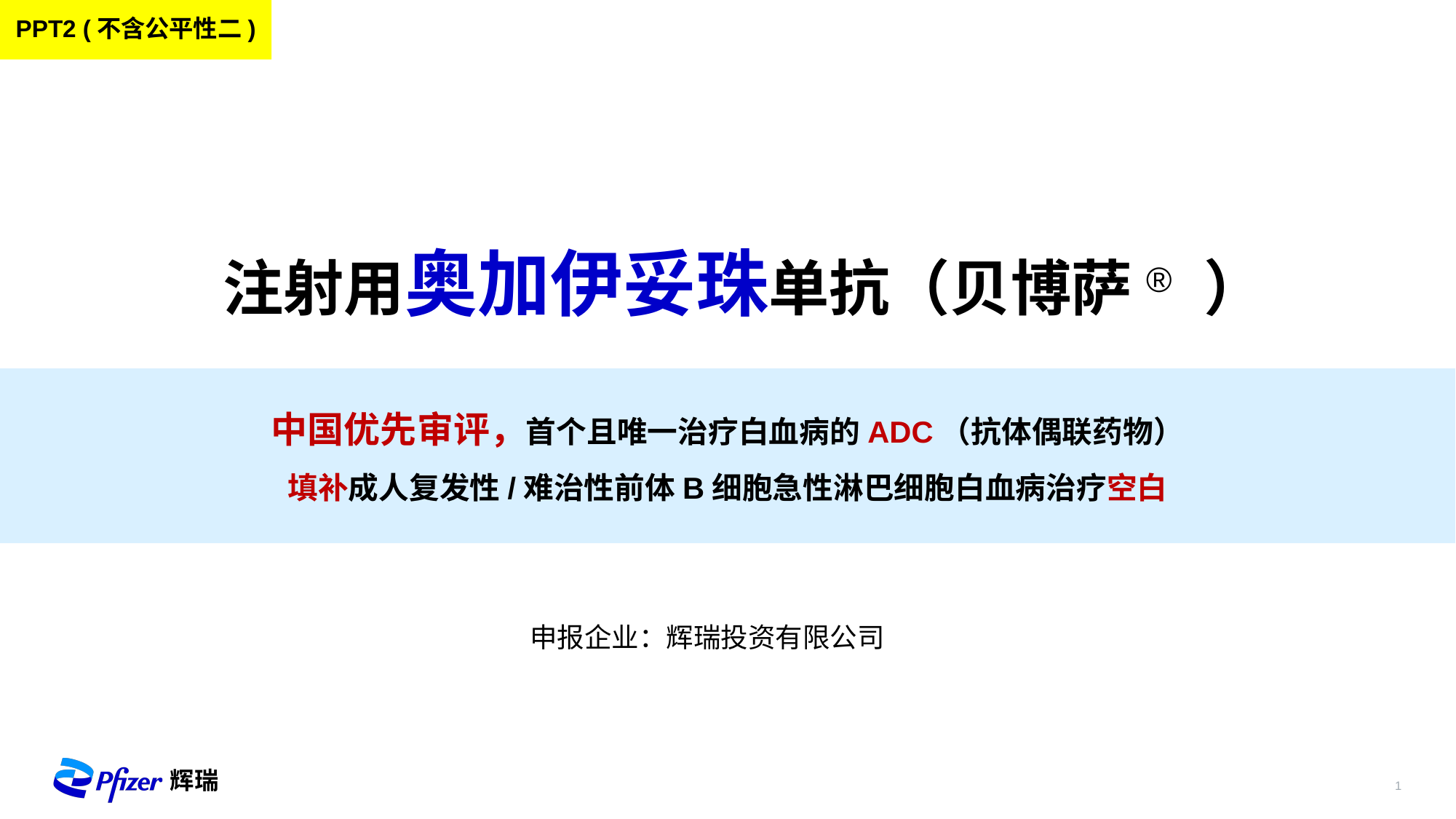

PPT2 (不含公平性二)
注射用奥加伊妥珠单抗（贝博萨® ）
中国优先审评，首个且唯一治疗白血病的ADC（抗体偶联药物）
填补成人复发性/难治性前体B细胞急性淋巴细胞白血病治疗空白
申报企业：辉瑞投资有限公司